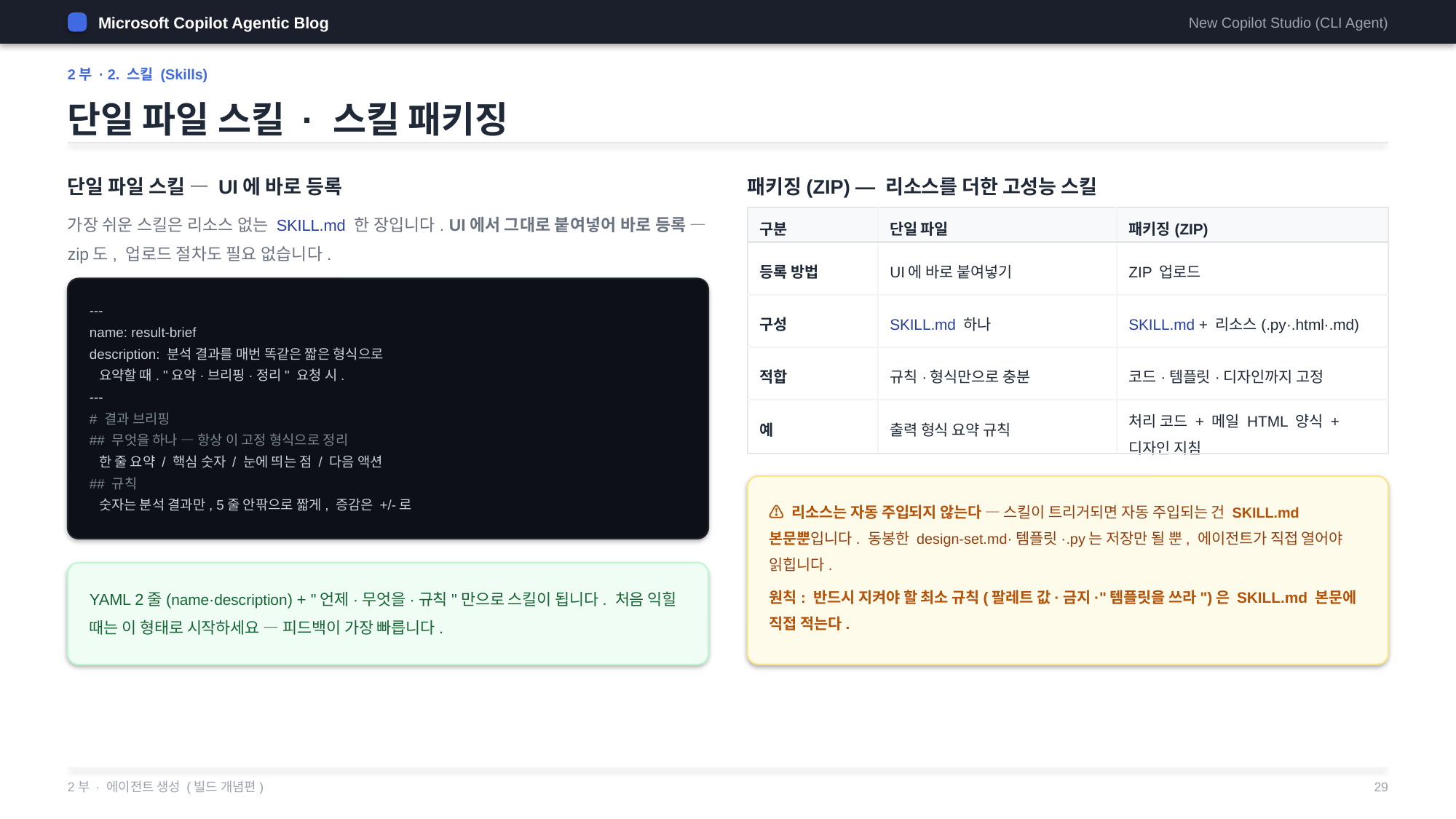

Microsoft Copilot Agentic Blog
New Copilot Studio (CLI Agent)

2부 · 2. 스킬 (Skills)
단일 파일 스킬 · 스킬 패키징

단일 파일 스킬 — UI에 바로 등록
패키징(ZIP) — 리소스를 더한 고성능 스킬
가장 쉬운 스킬은 리소스 없는 SKILL.md 한 장입니다. UI에서 그대로 붙여넣어 바로 등록 — zip도, 업로드 절차도 필요 없습니다.
| 구분 | 단일 파일 | 패키징(ZIP) |
| --- | --- | --- |
| 등록 방법 | UI에 바로 붙여넣기 | ZIP 업로드 |
| 구성 | SKILL.md 하나 | SKILL.md + 리소스(.py·.html·.md) |
| 적합 | 규칙·형식만으로 충분 | 코드·템플릿·디자인까지 고정 |
| 예 | 출력 형식 요약 규칙 | 처리 코드 + 메일 HTML 양식 + 디자인 지침 |

---
name: result-brief
description: 분석 결과를 매번 똑같은 짧은 형식으로
  요약할 때. "요약·브리핑·정리" 요청 시.
---
# 결과 브리핑
## 무엇을 하나 — 항상 이 고정 형식으로 정리
  한 줄 요약 / 핵심 숫자 / 눈에 띄는 점 / 다음 액션
## 규칙
  숫자는 분석 결과만, 5줄 안팎으로 짧게, 증감은 +/-로

⚠️ 리소스는 자동 주입되지 않는다 — 스킬이 트리거되면 자동 주입되는 건 SKILL.md 본문뿐입니다. 동봉한 design-set.md·템플릿·.py는 저장만 될 뿐, 에이전트가 직접 열어야 읽힙니다.
원칙: 반드시 지켜야 할 최소 규칙(팔레트 값·금지·"템플릿을 쓰라")은 SKILL.md 본문에 직접 적는다.

YAML 2줄(name·description) + "언제·무엇을·규칙"만으로 스킬이 됩니다. 처음 익힐 때는 이 형태로 시작하세요 — 피드백이 가장 빠릅니다.

2부 · 에이전트 생성 (빌드 개념편)
29